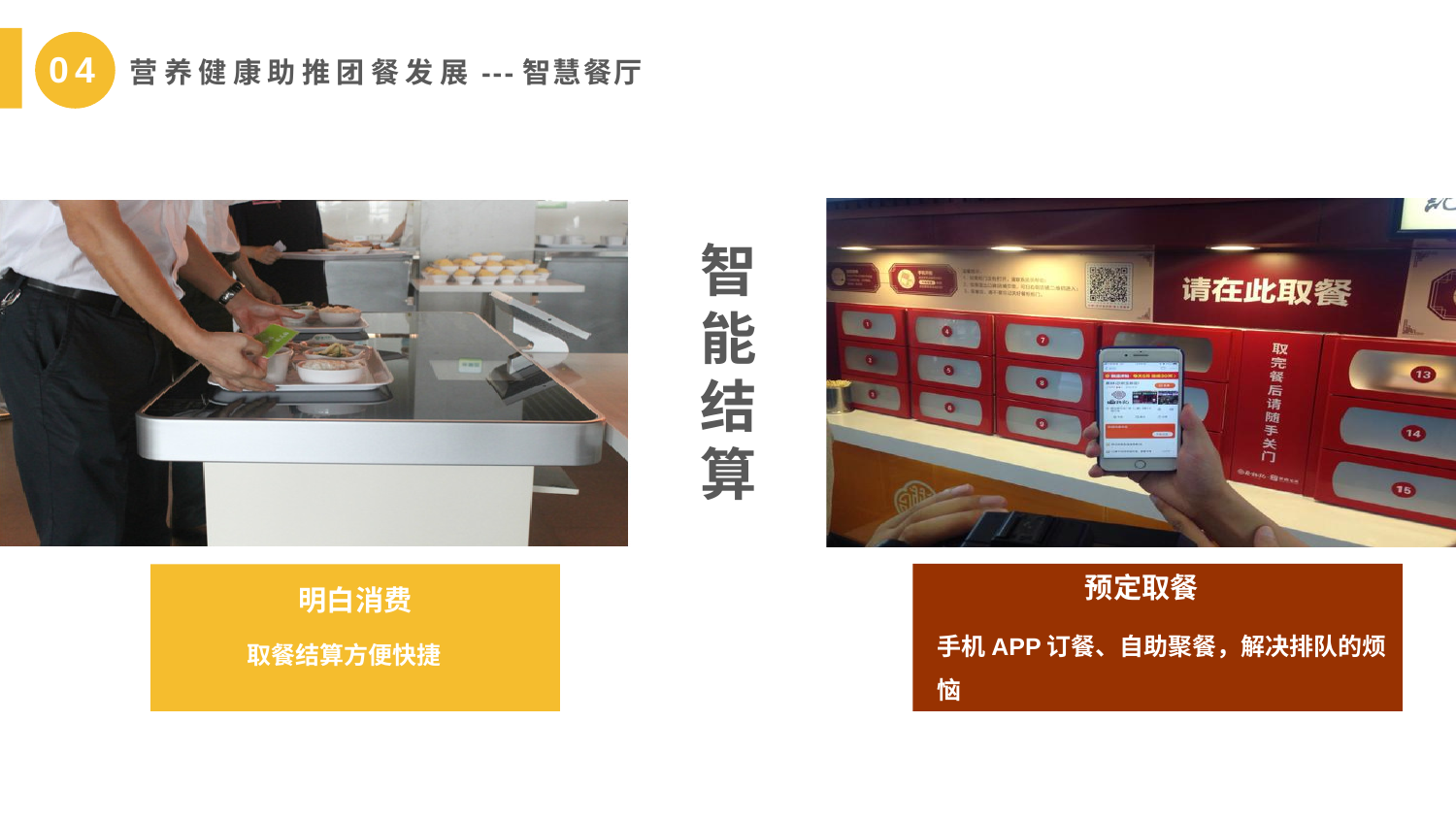

04
 营养健康助推团餐发展---智慧餐厅

智能结算

预定取餐
明白消费
手机APP订餐、自助聚餐，解决排队的烦恼
取餐结算方便快捷